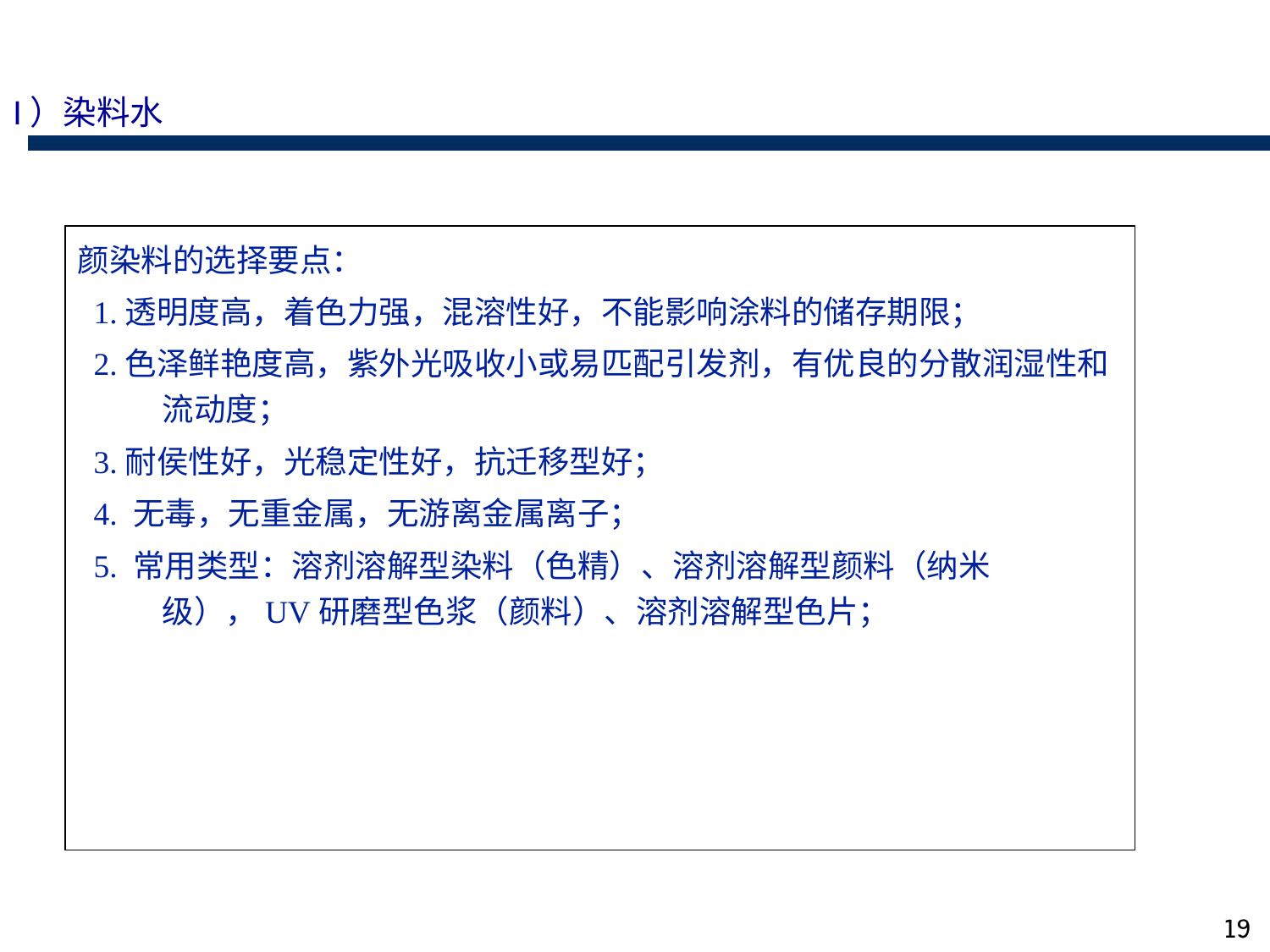

I）染料水
颜染料的选择要点：
  1.透明度高，着色力强，混溶性好，不能影响涂料的储存期限；
  2.色泽鲜艳度高，紫外光吸收小或易匹配引发剂，有优良的分散润湿性和流动度；
  3.耐侯性好，光稳定性好，抗迁移型好；
  4. 无毒，无重金属，无游离金属离子；
  5. 常用类型：溶剂溶解型染料（色精）、溶剂溶解型颜料（纳米级），UV研磨型色浆（颜料）、溶剂溶解型色片；